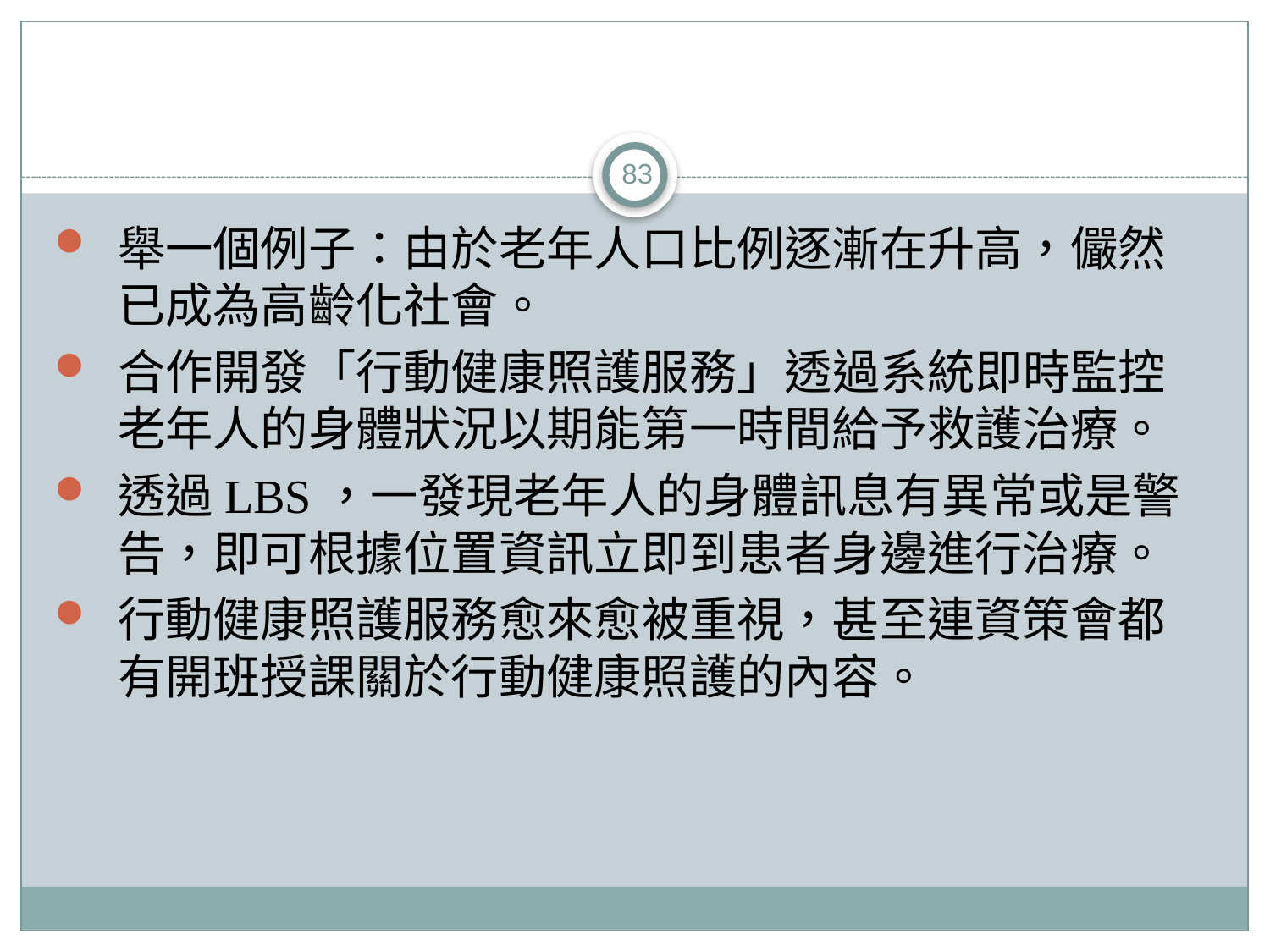

#
83
舉一個例子：由於老年人口比例逐漸在升高，儼然已成為高齡化社會。
合作開發「行動健康照護服務」透過系統即時監控老年人的身體狀況以期能第一時間給予救護治療。
透過LBS，一發現老年人的身體訊息有異常或是警告，即可根據位置資訊立即到患者身邊進行治療。
行動健康照護服務愈來愈被重視，甚至連資策會都有開班授課關於行動健康照護的內容。